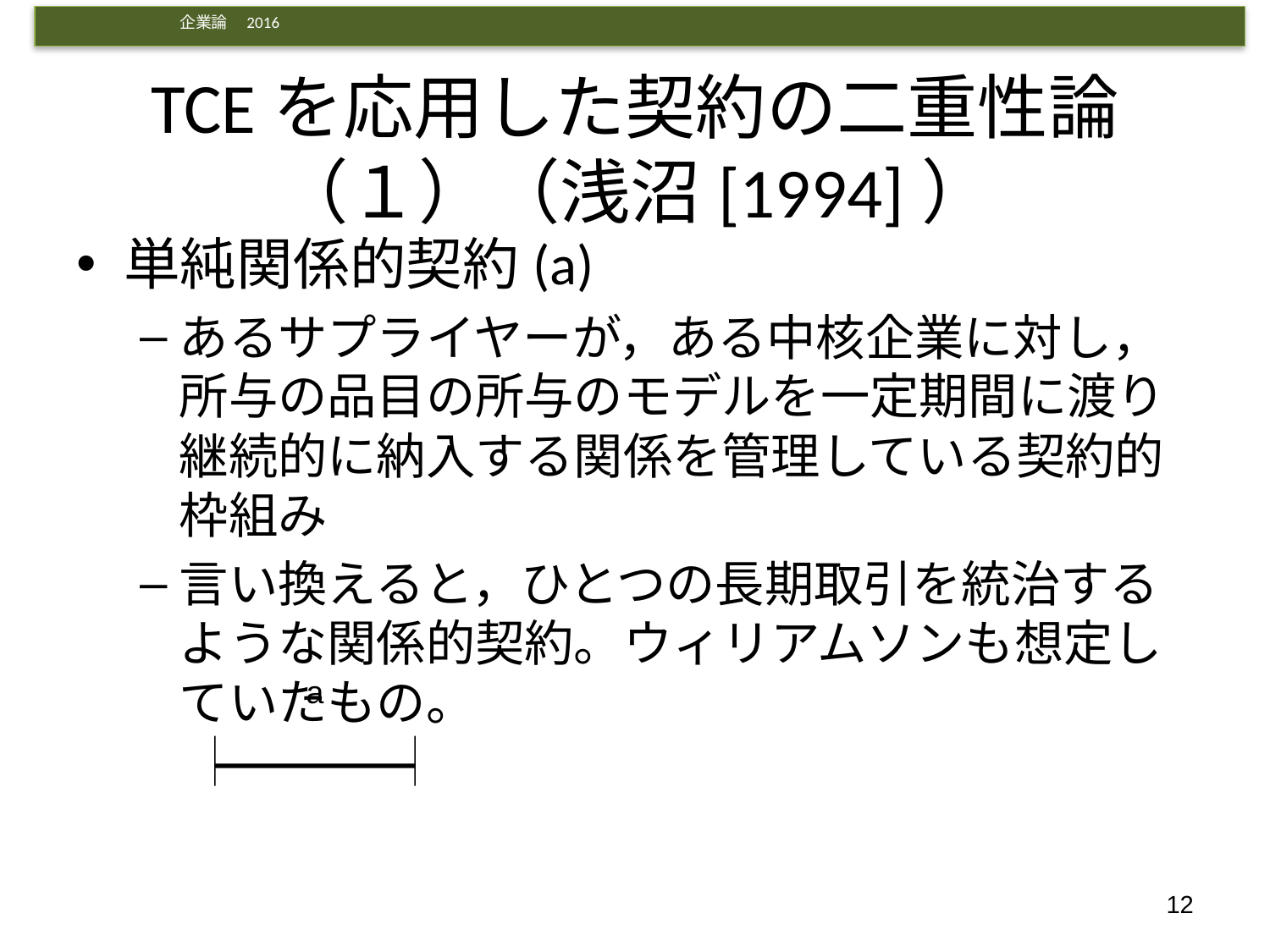

# TCEを応用した契約の二重性論（１）（浅沼[1994]）
単純関係的契約(a)
あるサプライヤーが，ある中核企業に対し，所与の品目の所与のモデルを一定期間に渡り継続的に納入する関係を管理している契約的枠組み
言い換えると，ひとつの長期取引を統治するような関係的契約。ウィリアムソンも想定していたもの。
a

12